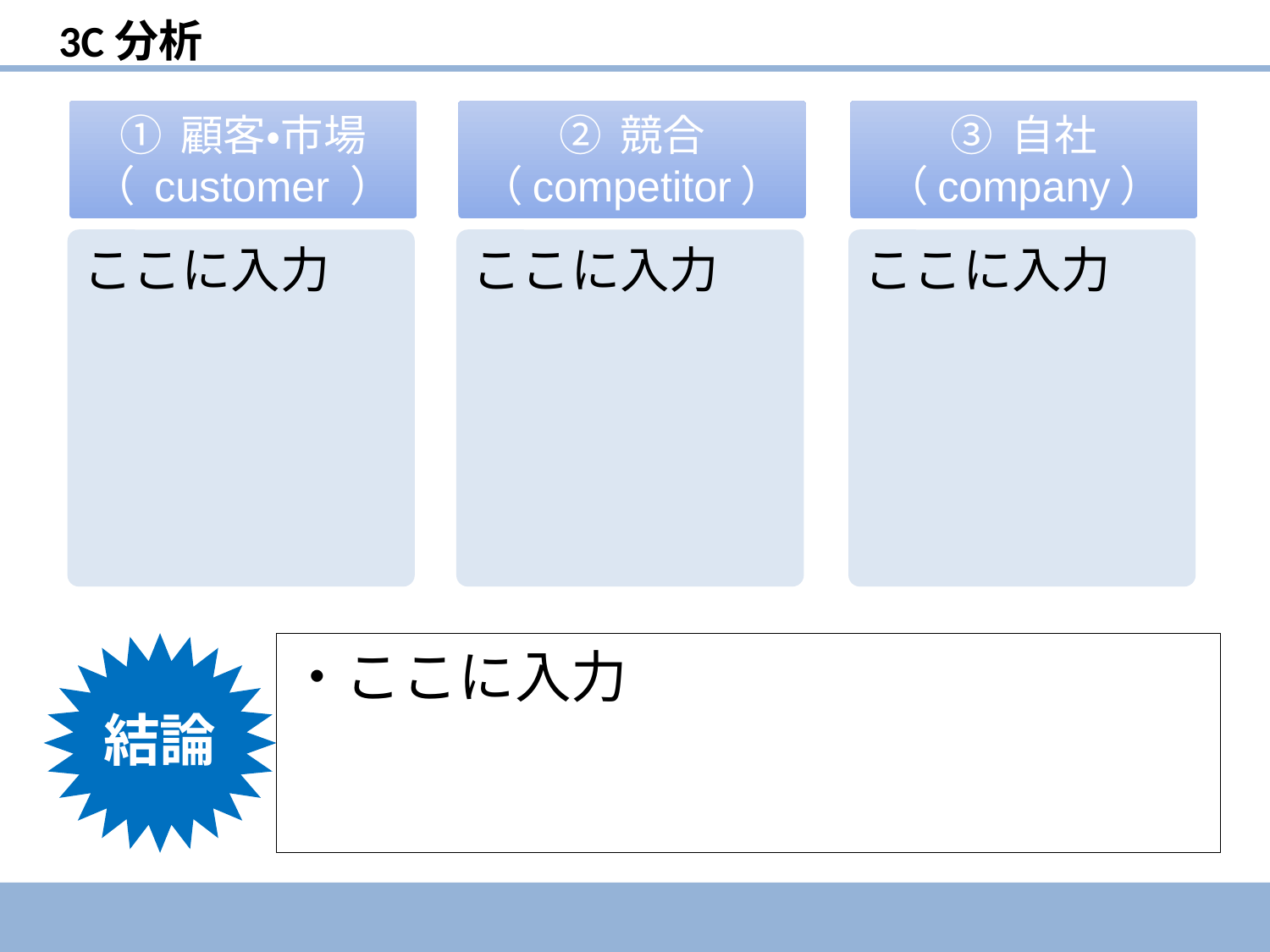

3C分析

① 顧客・市場
（ customer ）
② 競合
（competitor）

③ 自社
（company）
ここに入力
ここに入力
ここに入力

結論
・ここに入力